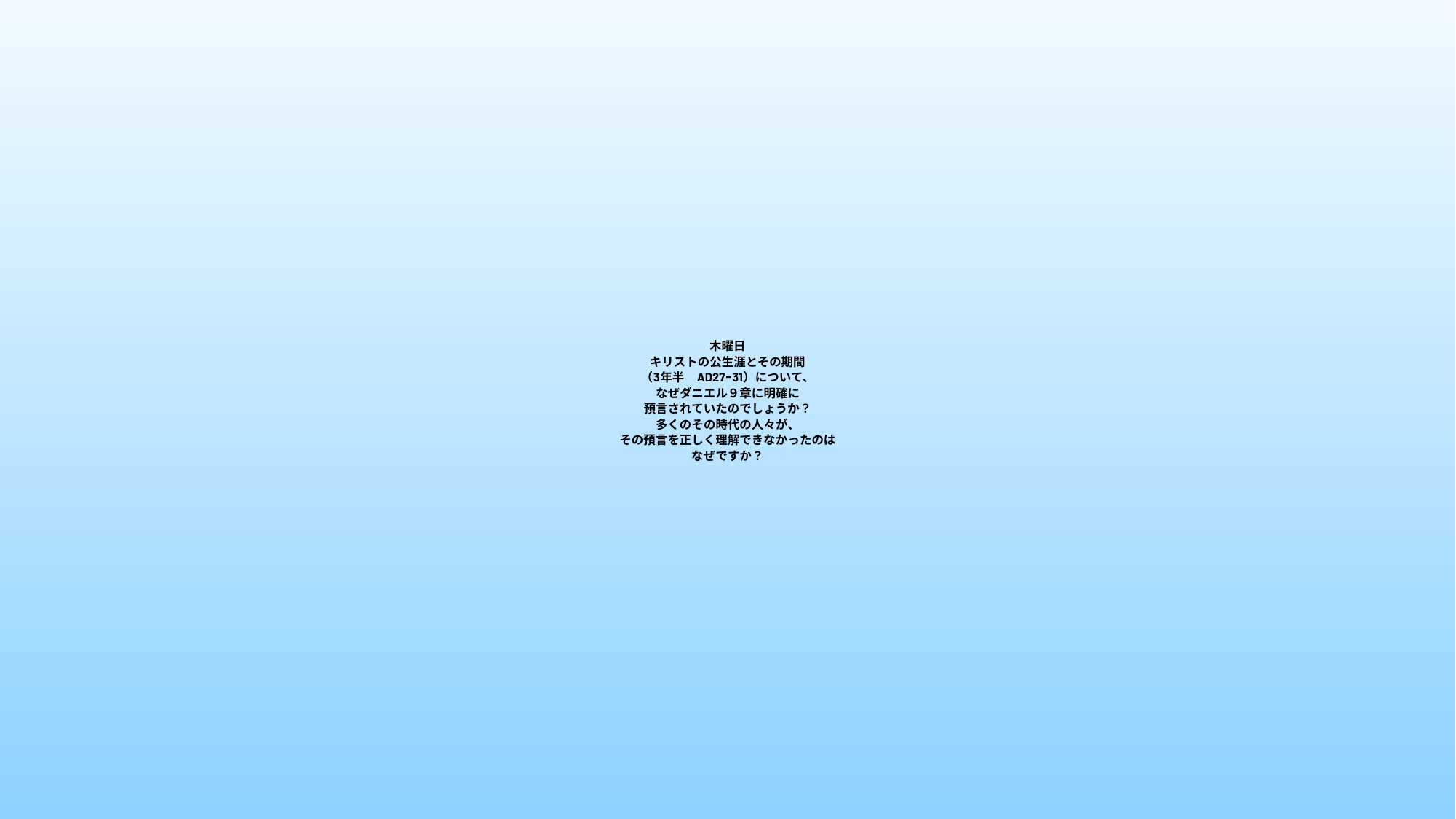

# 木曜日 キリストの公生涯とその期間 （3年半　AD27ｰ31）について、 なぜダニエル９章に明確に 預言されていたのでしょうか？ 多くのその時代の人々が、 その預言を正しく理解できなかったのは なぜですか？